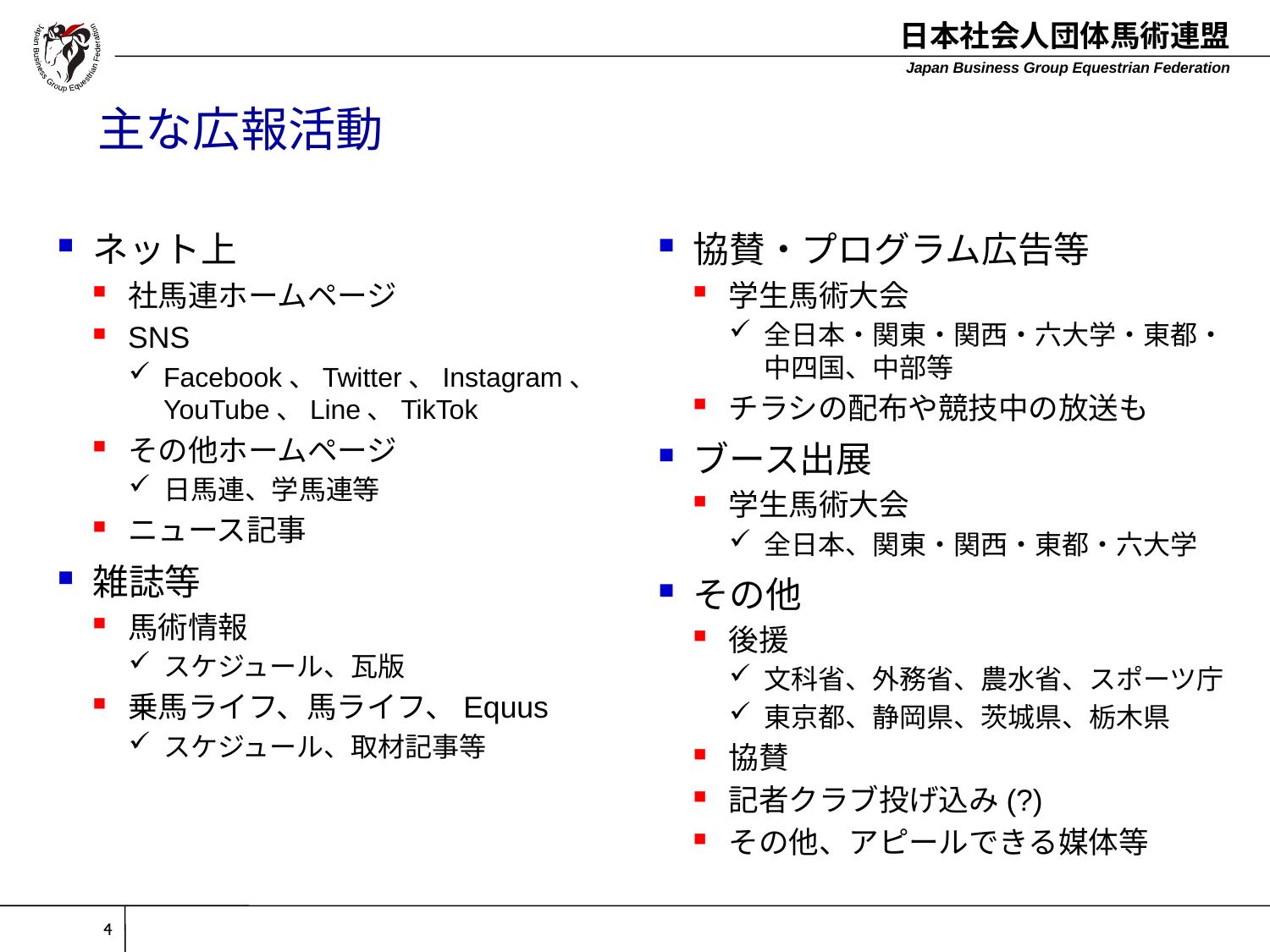

# 主な広報活動
ネット上
社馬連ホームページ
SNS
Facebook、Twitter、Instagram、YouTube、Line、TikTok
その他ホームページ
日馬連、学馬連等
ニュース記事
雑誌等
馬術情報
スケジュール、瓦版
乗馬ライフ、馬ライフ、Equus
スケジュール、取材記事等

協賛・プログラム広告等
学生馬術大会
全日本・関東・関西・六大学・東都・中四国、中部等
チラシの配布や競技中の放送も
ブース出展
学生馬術大会
全日本、関東・関西・東都・六大学
その他
後援
文科省、外務省、農水省、スポーツ庁
東京都、静岡県、茨城県、栃木県
協賛
記者クラブ投げ込み(?)
その他、アピールできる媒体等
4